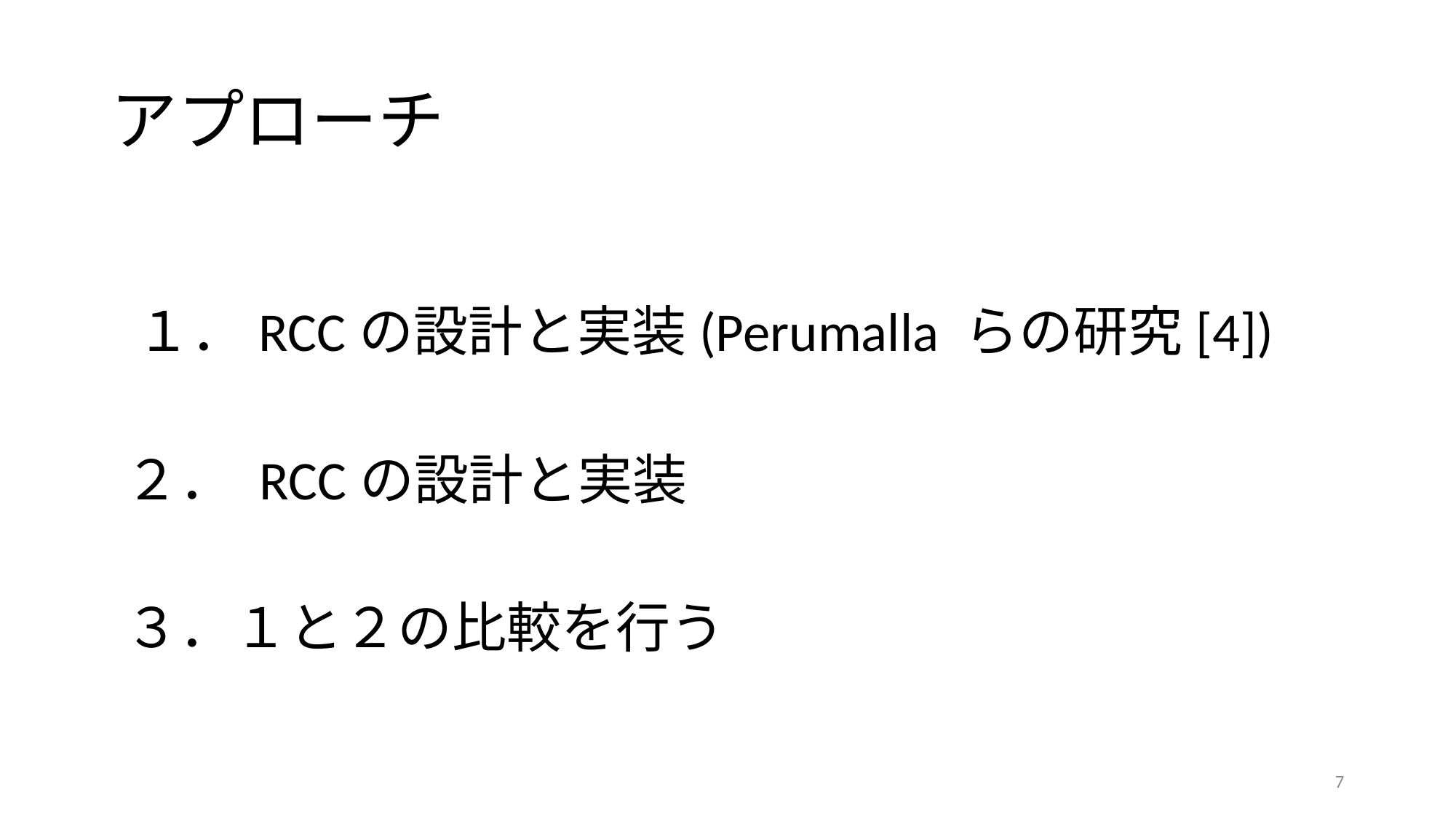

# アプローチ

 １．RCCの設計と実装(Perumalla らの研究[4])

２． RCCの設計と実装

３．１と２の比較を行う

7